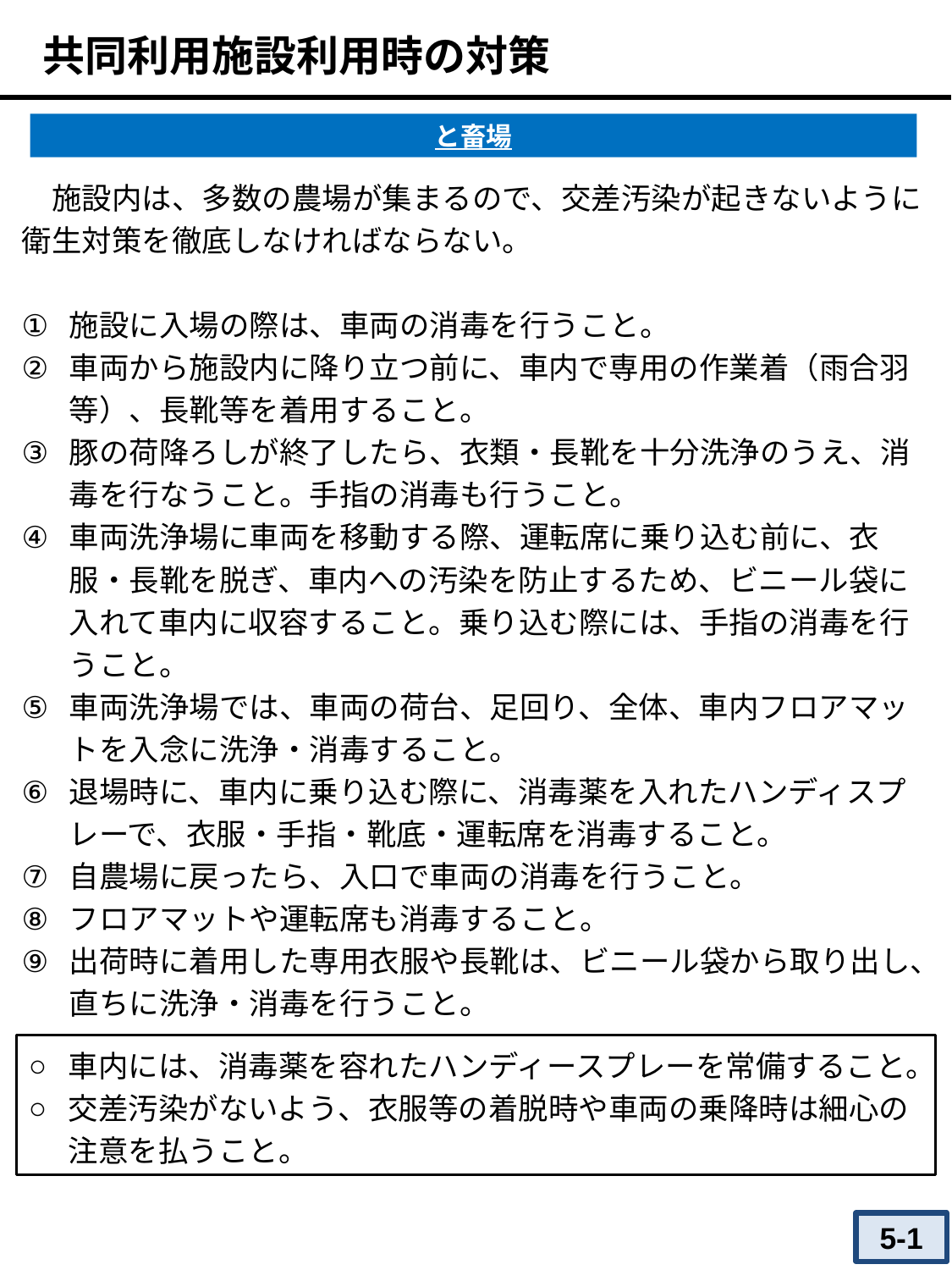

共同利用施設利用時の対策
と畜場
　施設内は、多数の農場が集まるので、交差汚染が起きないように
衛生対策を徹底しなければならない。

施設に入場の際は、車両の消毒を行うこと。
車両から施設内に降り立つ前に、車内で専用の作業着（雨合羽等）、長靴等を着用すること。
豚の荷降ろしが終了したら、衣類・長靴を十分洗浄のうえ、消毒を行なうこと。手指の消毒も行うこと。
車両洗浄場に車両を移動する際、運転席に乗り込む前に、衣服・長靴を脱ぎ、車内への汚染を防止するため、ビニール袋に入れて車内に収容すること。乗り込む際には、手指の消毒を行うこと。
車両洗浄場では、車両の荷台、足回り、全体、車内フロアマットを入念に洗浄・消毒すること。
退場時に、車内に乗り込む際に、消毒薬を入れたハンディスプレーで、衣服・手指・靴底・運転席を消毒すること。
自農場に戻ったら、入口で車両の消毒を行うこと。
フロアマットや運転席も消毒すること。
出荷時に着用した専用衣服や長靴は、ビニール袋から取り出し、直ちに洗浄・消毒を行うこと。

車内には、消毒薬を容れたハンディースプレーを常備すること。
交差汚染がないよう、衣服等の着脱時や車両の乗降時は細心の注意を払うこと。
5-1